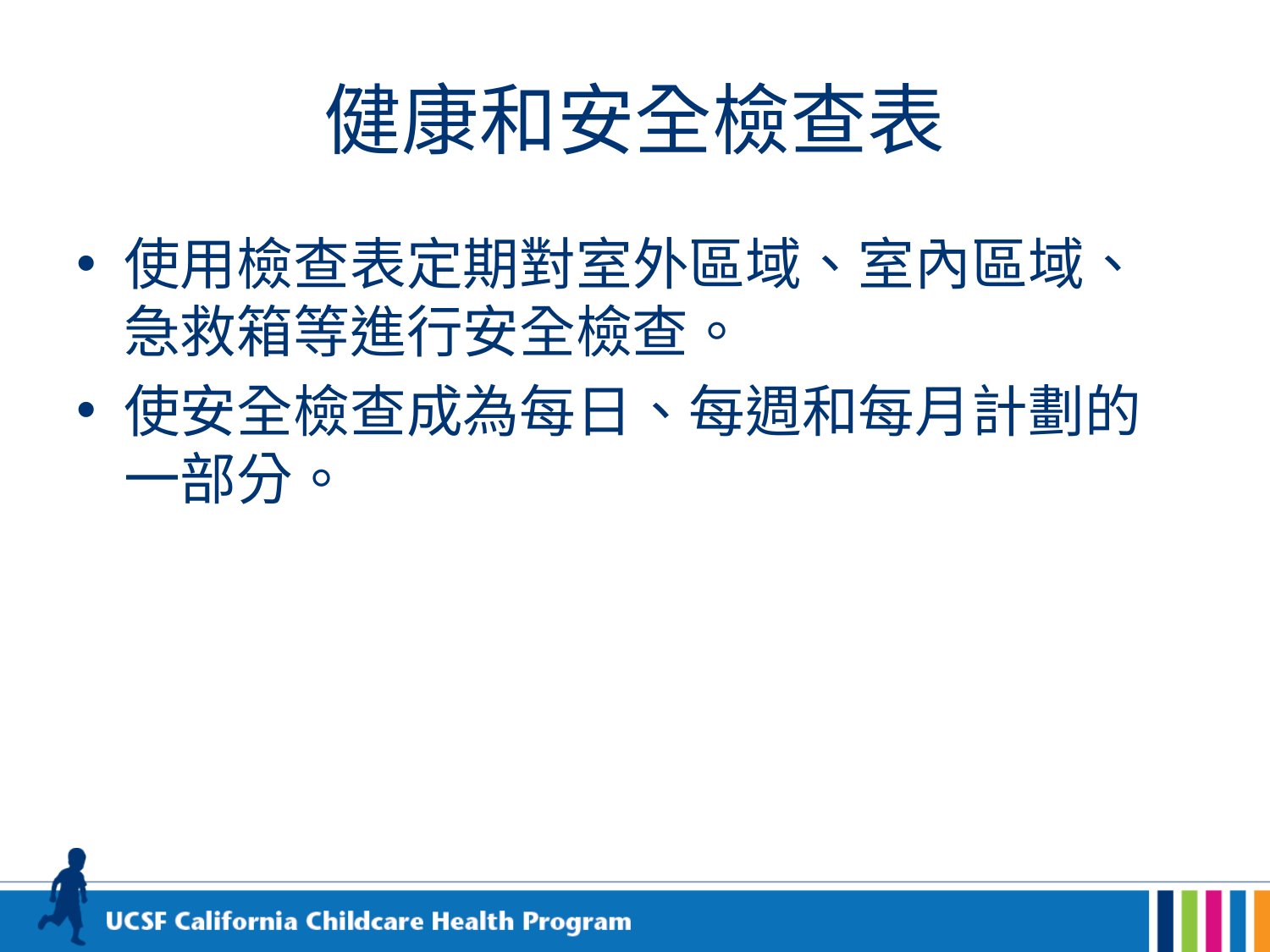

# 健康和安全檢查表
使用檢查表定期對室外區域、室內區域、急救箱等進行安全檢查。
使安全檢查成為每日、每週和每月計劃的一部分。